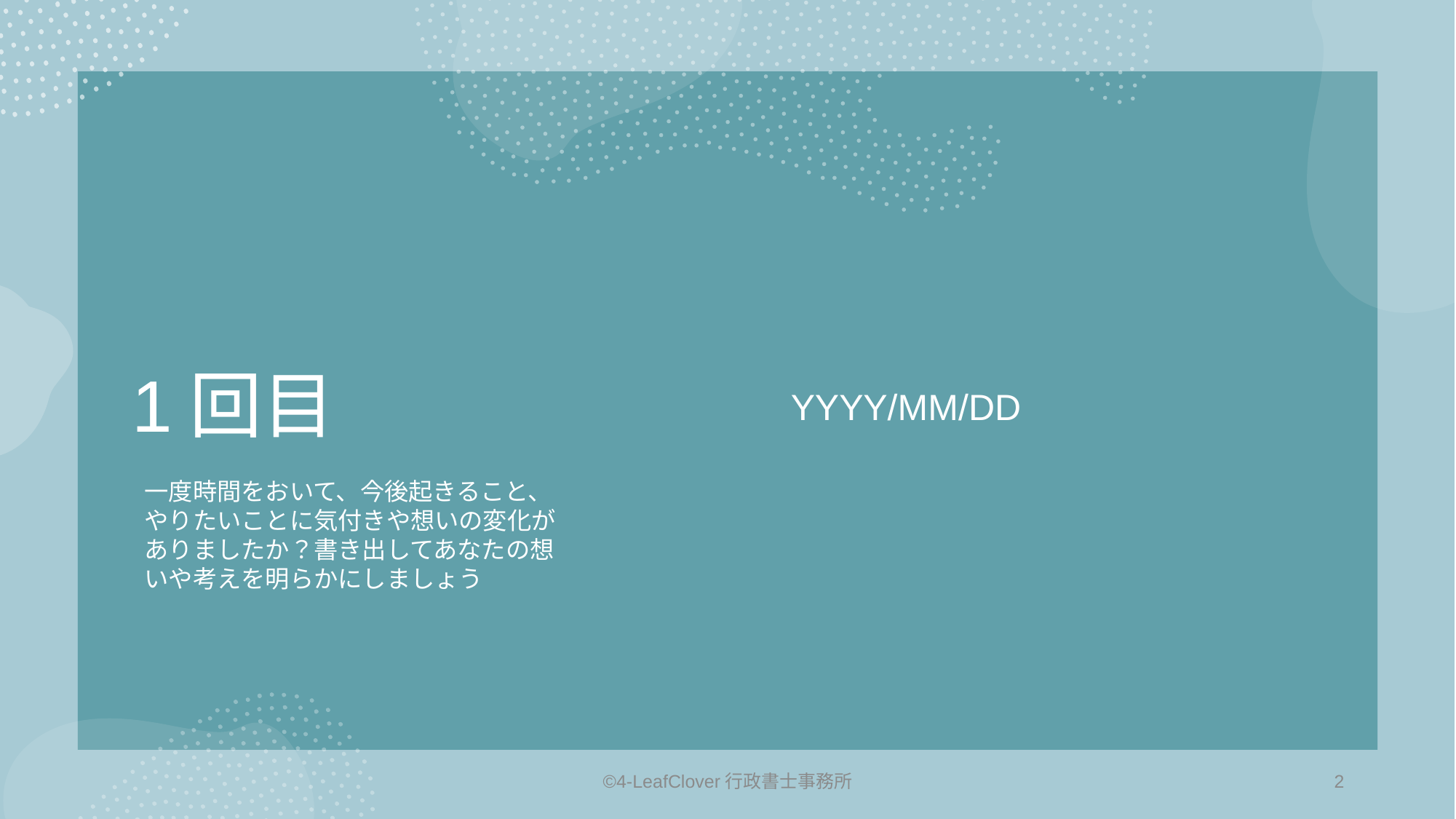

# 1回目
YYYY/MM/DD
一度時間をおいて、今後起きること、やりたいことに気付きや想いの変化がありましたか？書き出してあなたの想いや考えを明らかにしましょう
©4-LeafClover行政書士事務所
2